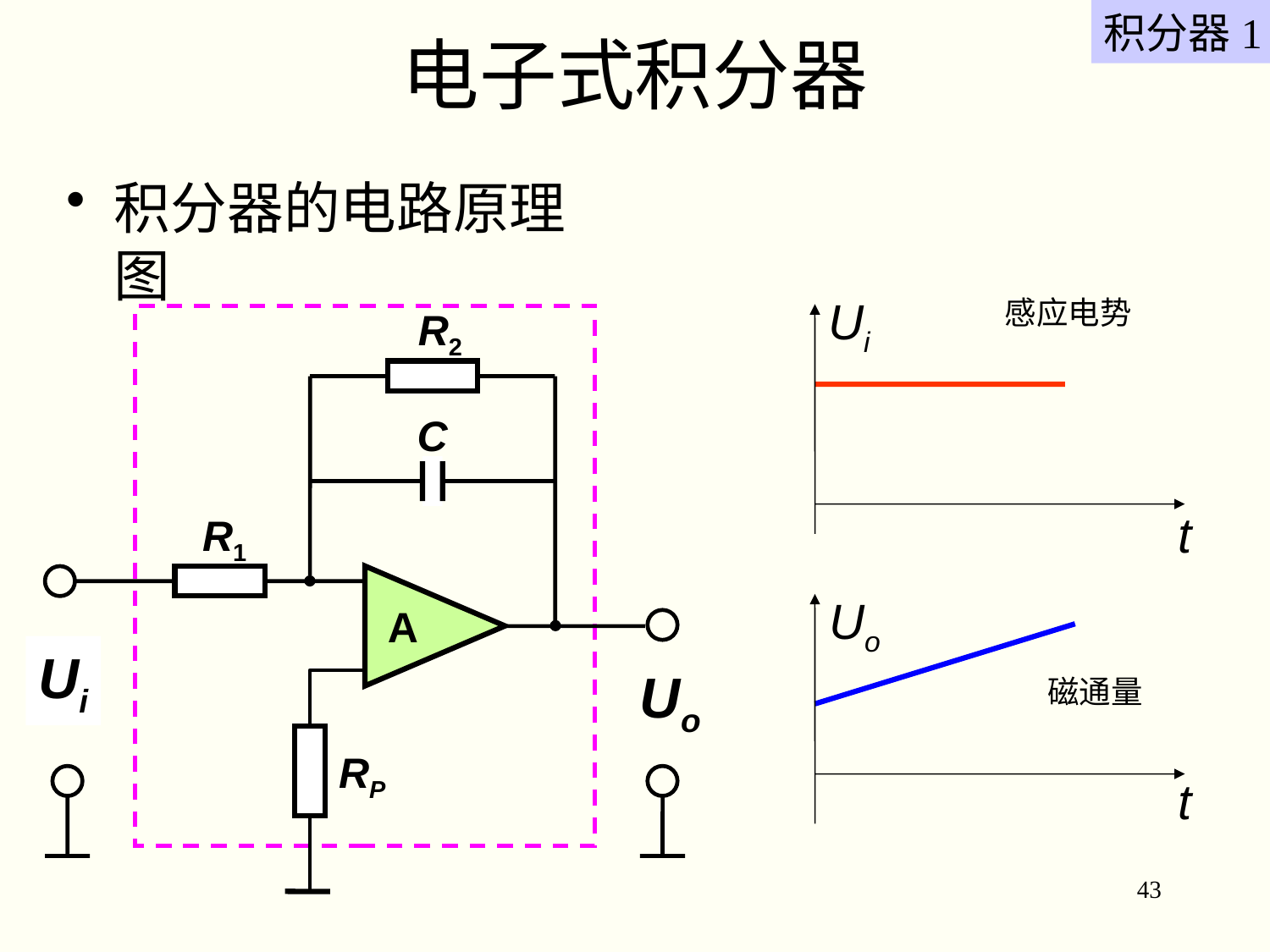

# 电子式积分器
积分器1
积分器的电路原理图
Ui
感应电势

t

Uo

磁通量
t

R2

C

R1

A

RP

Ui
Uo

43